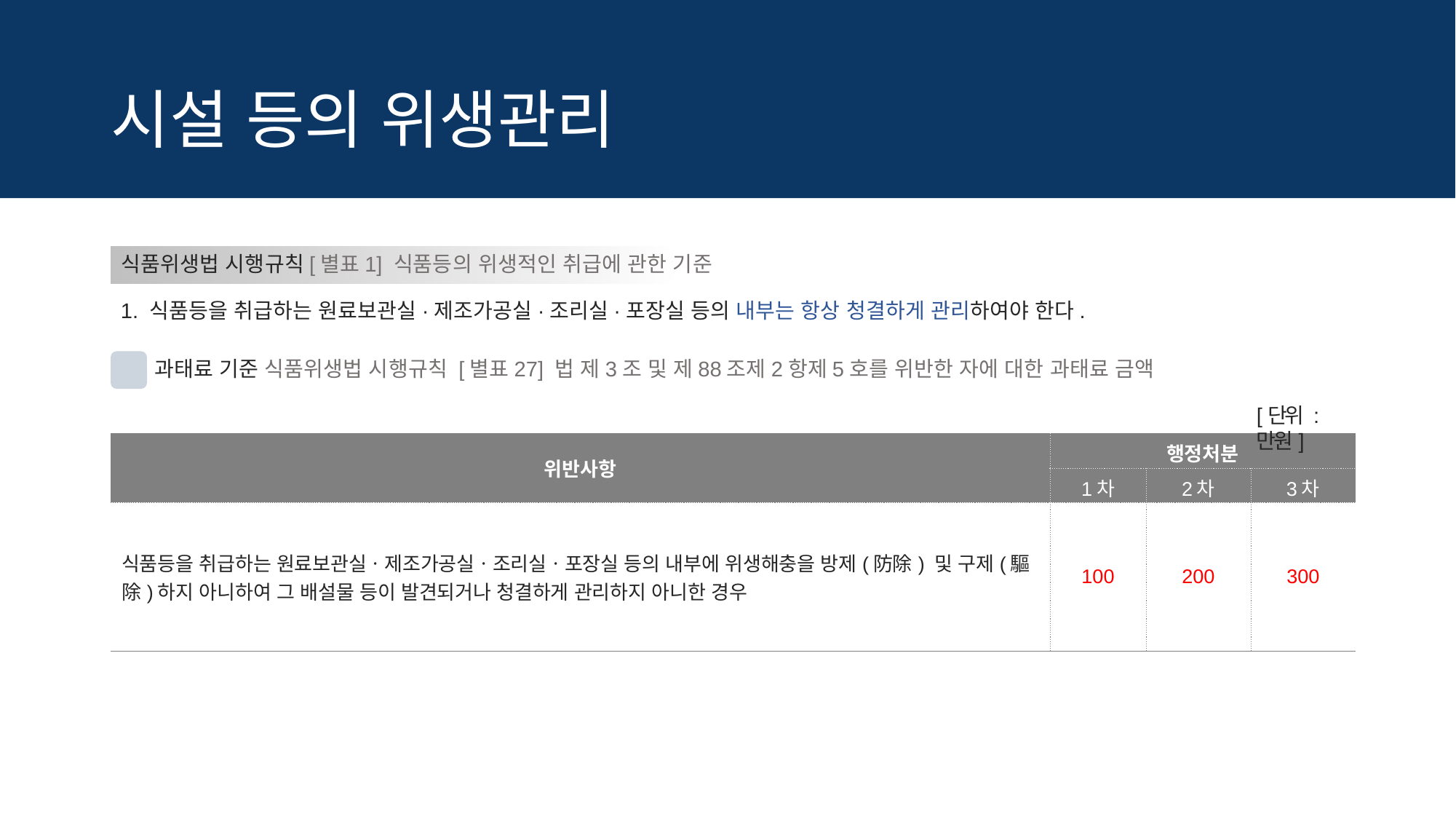

# 시설 등의 위생관리
식품위생법 시행규칙[별표1] 식품등의 위생적인 취급에 관한 기준

1. 식품등을 취급하는 원료보관실·제조가공실·조리실·포장실 등의 내부는 항상 청결하게 관리하여야 한다.
!
과태료 기준 식품위생법 시행규칙 [별표27] 법 제3조 및 제88조제2항제5호를 위반한 자에 대한 과태료 금액

[단위 : 만원]
| 위반사항 | 행정처분 |  |  |
| --- | --- | --- | --- |
|  | 1차 | 2차 | 3차 |
| 식품등을 취급하는 원료보관실ㆍ제조가공실ㆍ조리실ㆍ포장실 등의 내부에 위생해충을 방제(防除) 및 구제(驅除)하지 아니하여 그 배설물 등이 발견되거나 청결하게 관리하지 아니한 경우 | 100 | 200 | 300 |